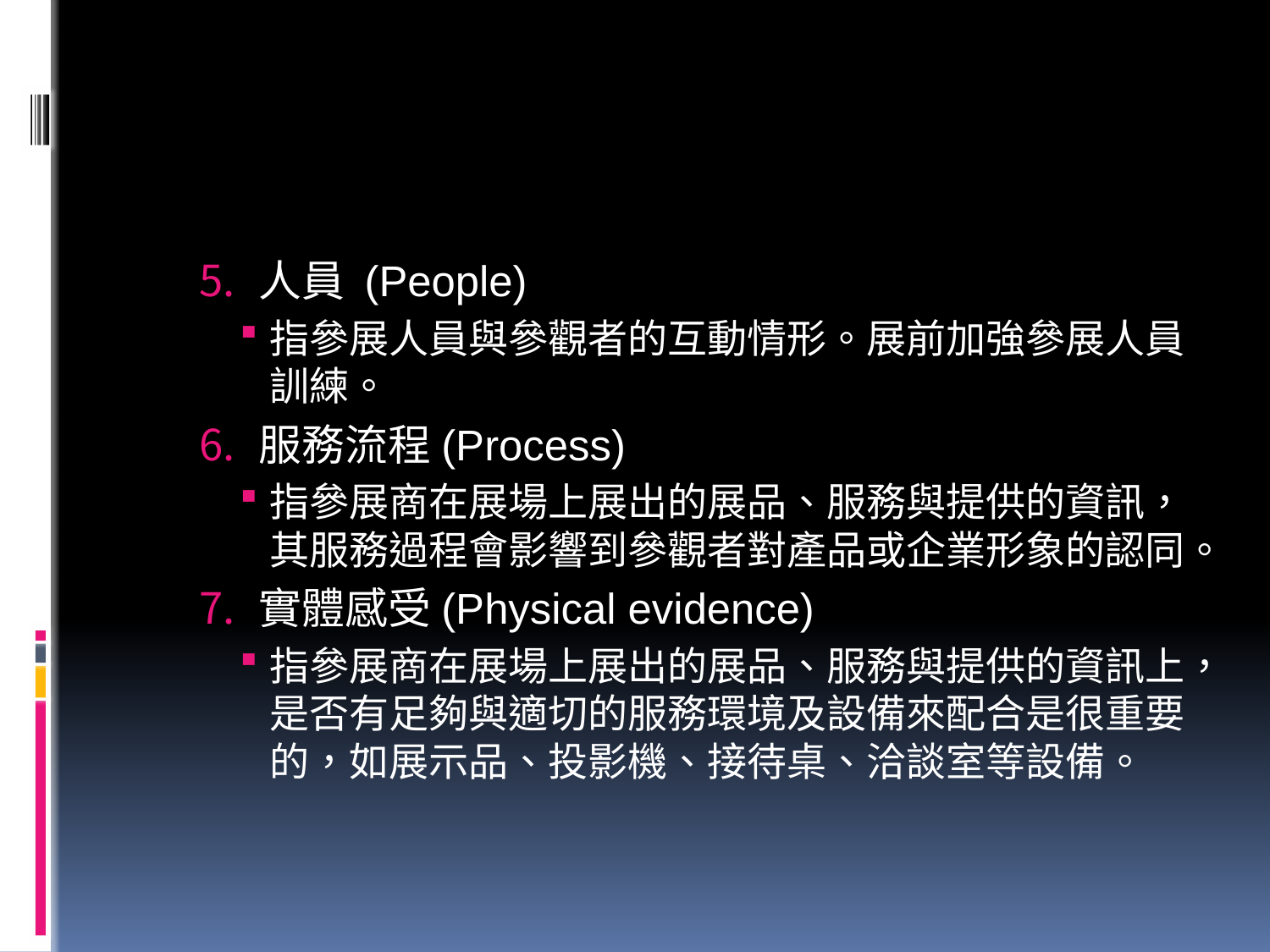

#
人員 (People)
指參展人員與參觀者的互動情形。展前加強參展人員訓練。
服務流程(Process)
指參展商在展場上展出的展品、服務與提供的資訊，其服務過程會影響到參觀者對產品或企業形象的認同。
實體感受(Physical evidence)
指參展商在展場上展出的展品、服務與提供的資訊上，是否有足夠與適切的服務環境及設備來配合是很重要的，如展示品、投影機、接待桌、洽談室等設備。